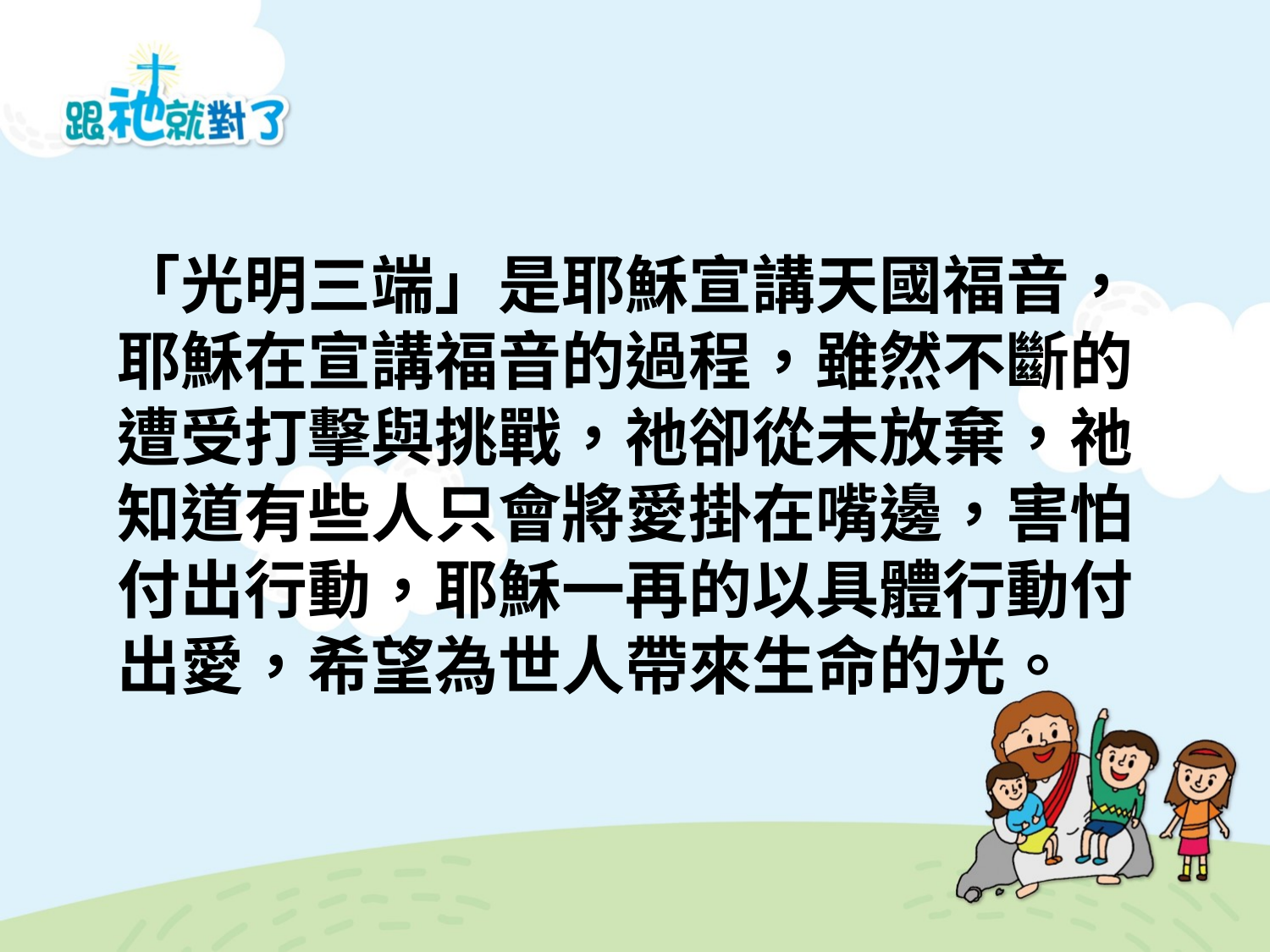

「光明三端」是耶穌宣講天國福音，耶穌在宣講福音的過程，雖然不斷的遭受打擊與挑戰，祂卻從未放棄，祂知道有些人只會將愛掛在嘴邊，害怕付出行動，耶穌一再的以具體行動付出愛，希望為世人帶來生命的光。